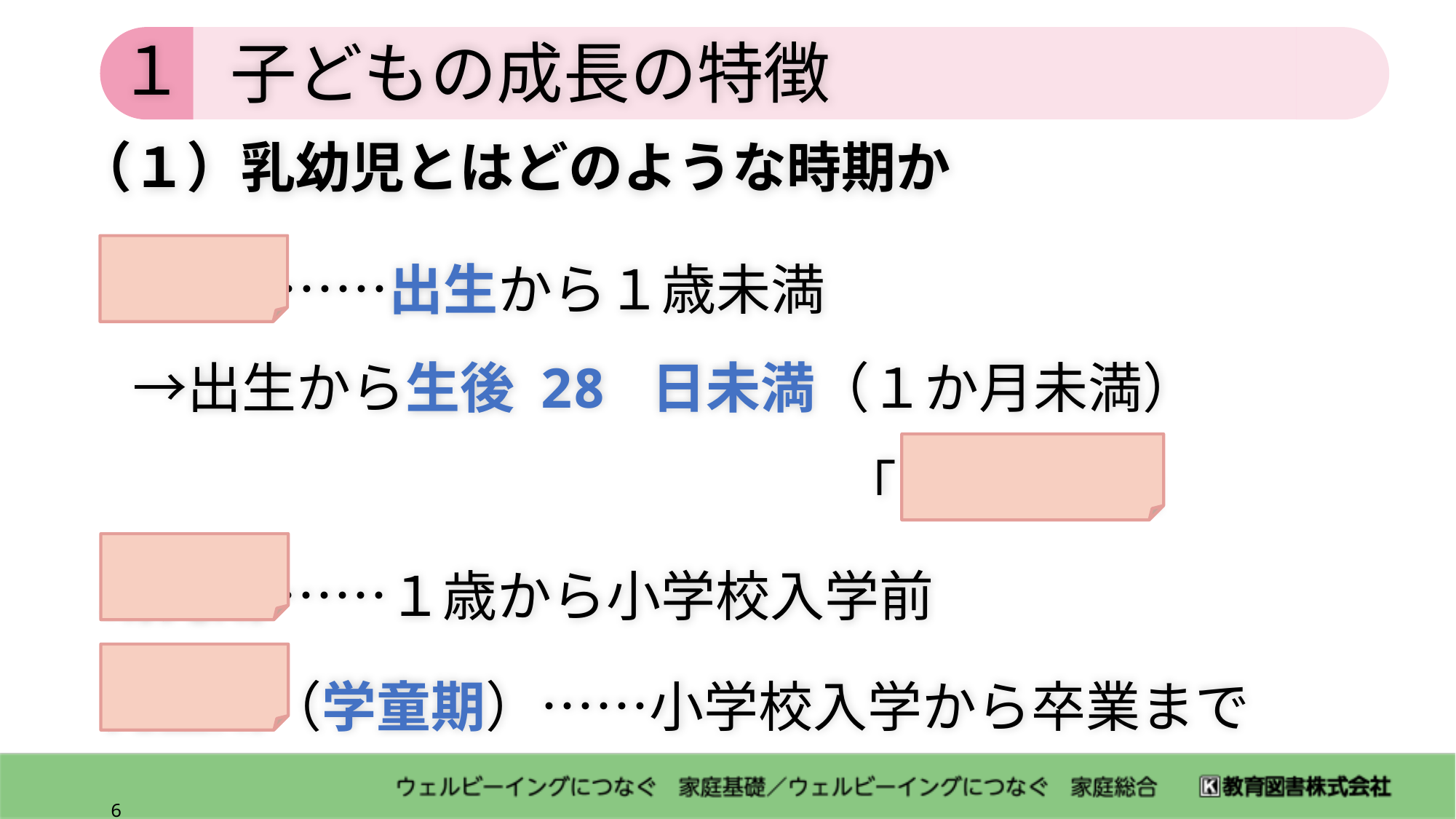

１
子どもの成長の特徴
（１）乳幼児とはどのような時期か
 乳児期 ……出生から１歳未満
　→出生から生後 28 日未満（１か月未満）
　　　　　　　　　　　　　　「 新生児期 」
 幼児期 ……１歳から小学校入学前
 児童期（学童期）……小学校入学から卒業まで

6